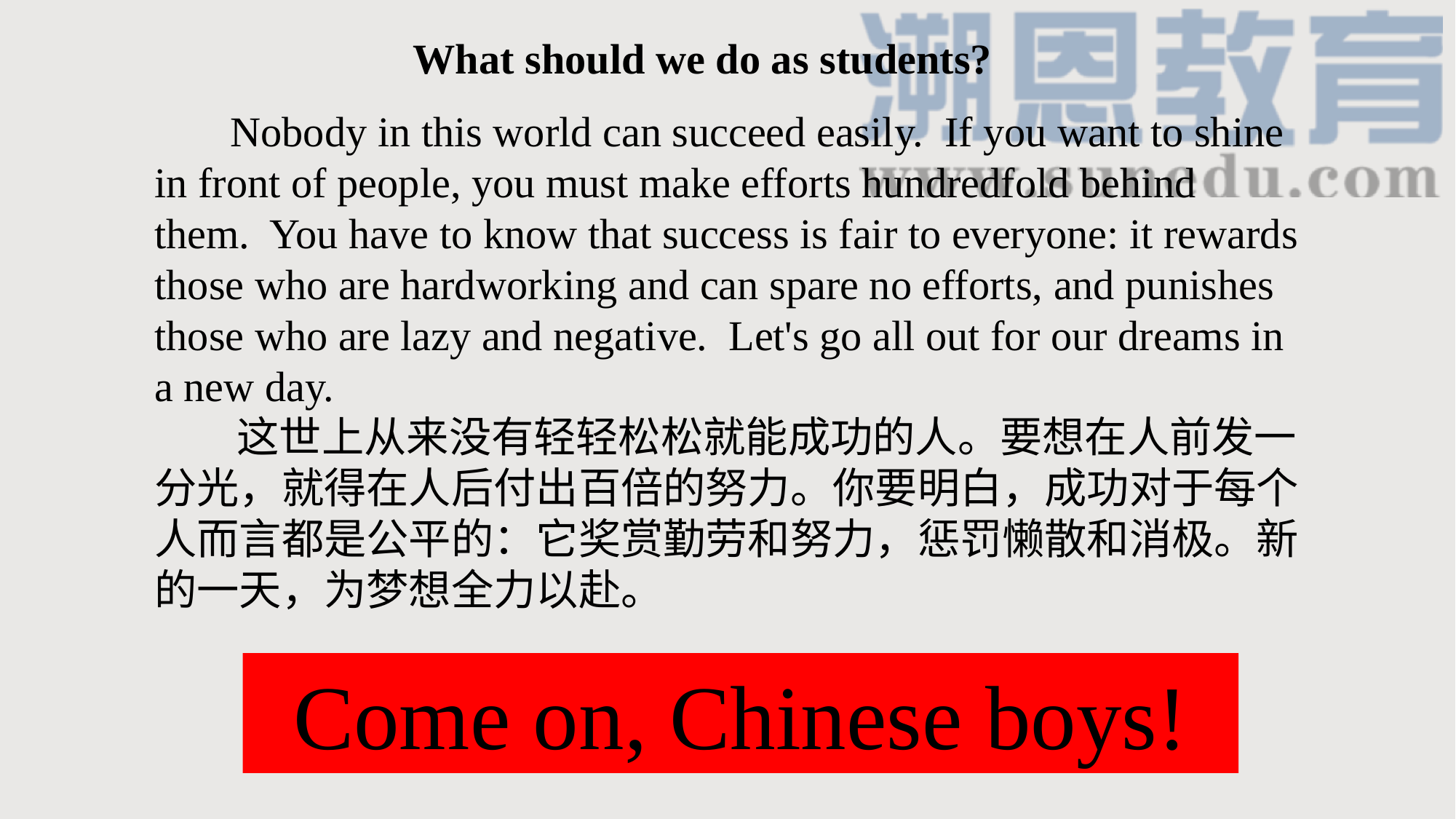

What should we do as students?
        Nobody in this world can succeed easily.  If you want to shine in front of people, you must make efforts hundredfold behind them.  You have to know that success is fair to everyone: it rewards those who are hardworking and can spare no efforts, and punishes those who are lazy and negative.  Let's go all out for our dreams in a new day.
         这世上从来没有轻轻松松就能成功的人。要想在人前发一分光，就得在人后付出百倍的努力。你要明白，成功对于每个人而言都是公平的：它奖赏勤劳和努力，惩罚懒散和消极。新的一天，为梦想全力以赴。
Come on, Chinese boys!